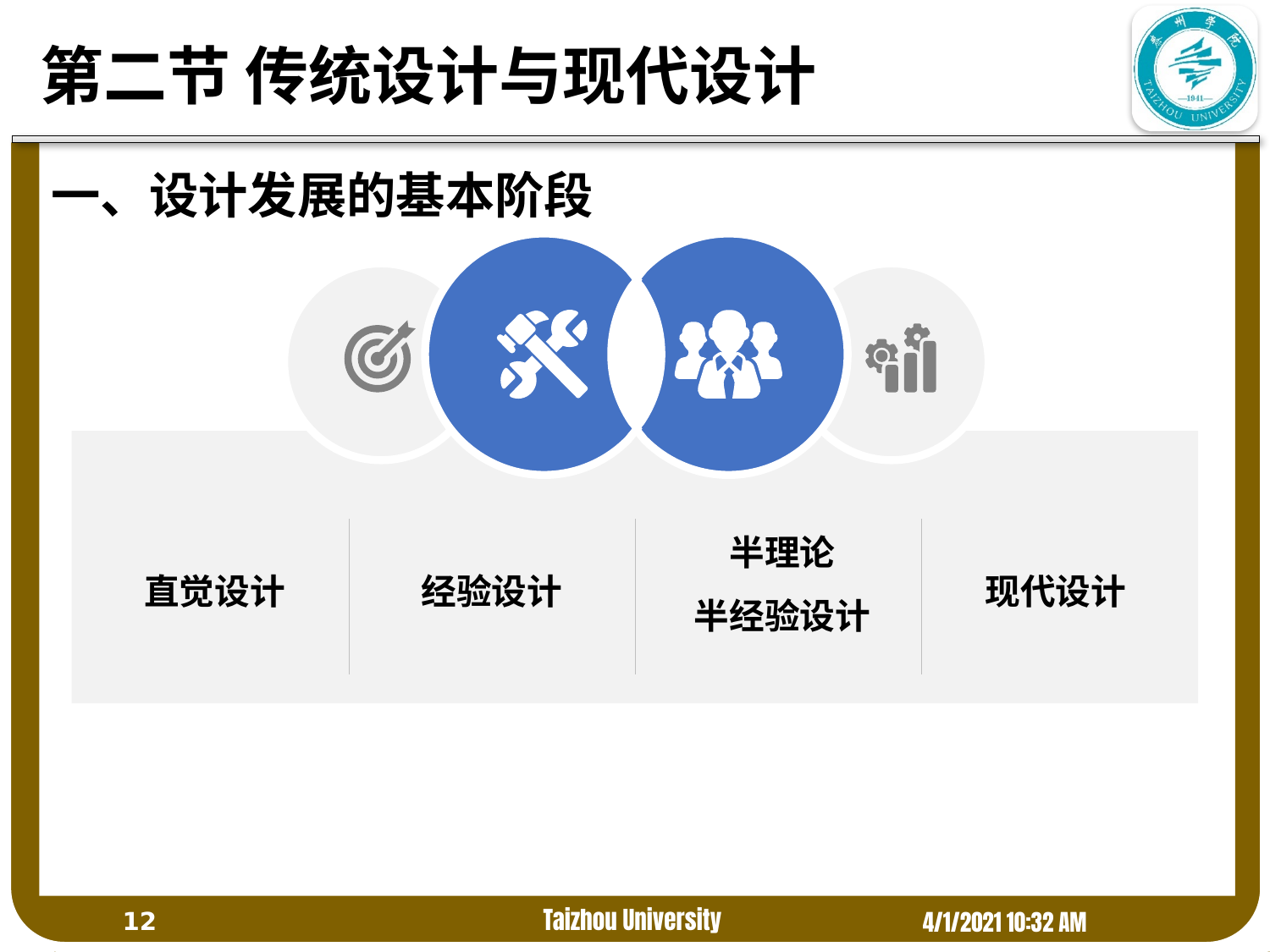

一、设计发展的基本阶段

半理论
半经验设计
直觉设计
经验设计
现代设计
12